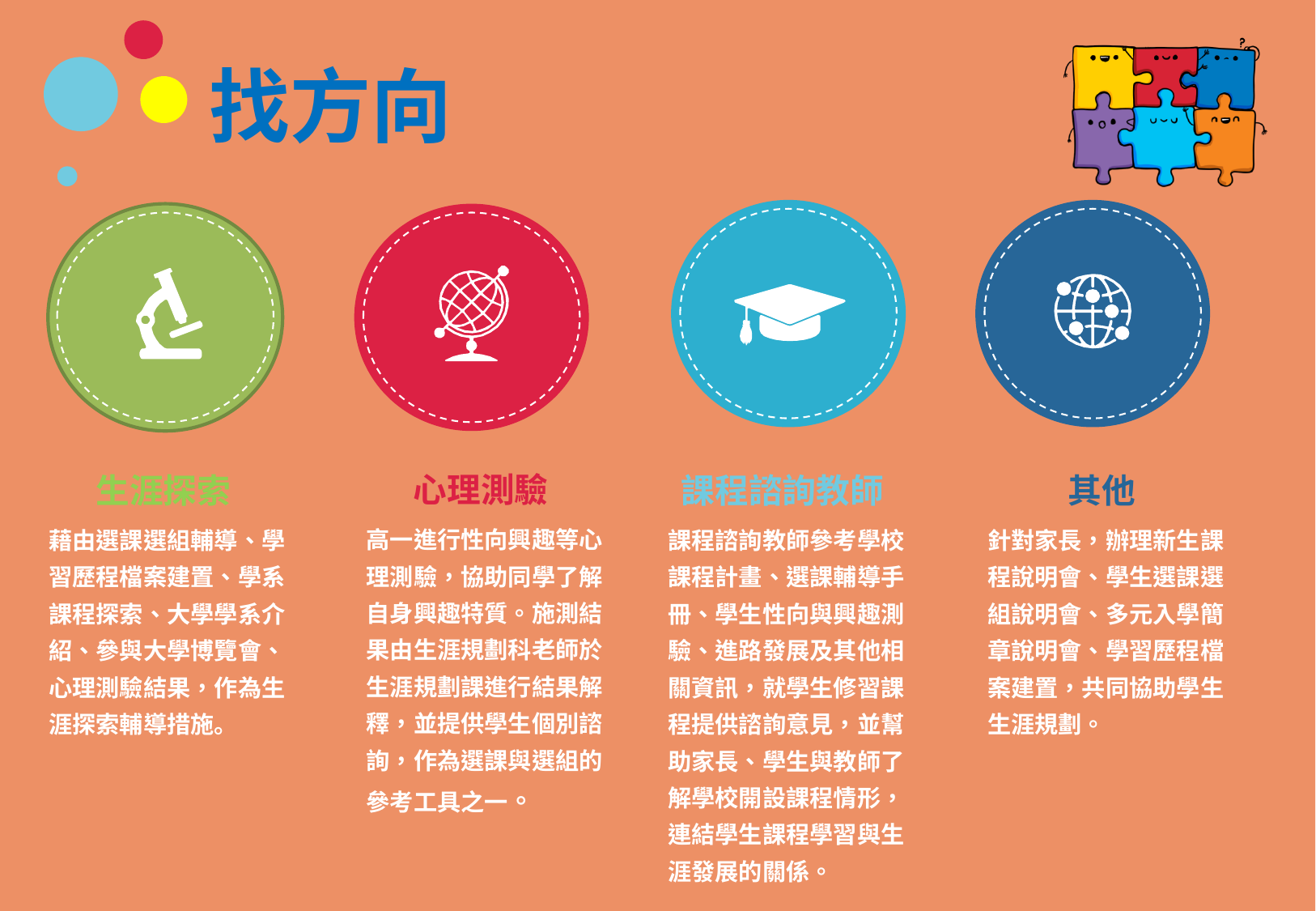

# 找方向

課程諮詢教師
課程諮詢教師參考學校課程計畫、選課輔導手冊、學生性向與興趣測驗、進路發展及其他相關資訊，就學生修習課程提供諮詢意見，並幫助家長、學生與教師了解學校開設課程情形，連結學生課程學習與生涯發展的關係。

其他
針對家長，辦理新生課程說明會、學生選課選組說明會、多元入學簡章說明會、學習歷程檔案建置，共同協助學生生涯規劃。

生涯探索
藉由選課選組輔導、學習歷程檔案建置、學系課程探索、大學學系介紹、參與大學博覽會、心理測驗結果，作為生涯探索輔導措施。

心理測驗
高一進行性向興趣等心理測驗，協助同學了解自身興趣特質。施測結果由生涯規劃科老師於生涯規劃課進行結果解釋，並提供學生個別諮詢，作為選課與選組的參考工具之一。